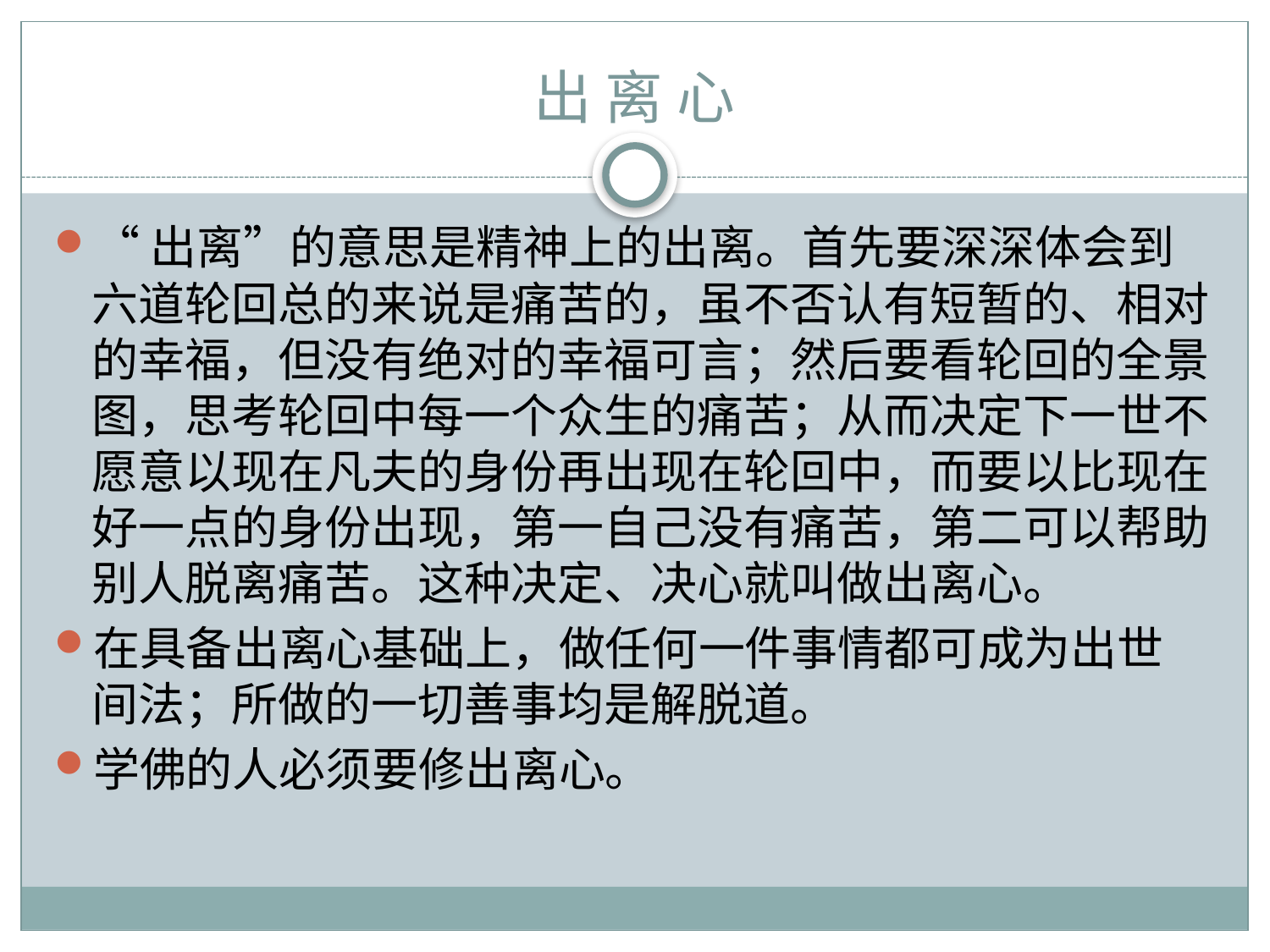

# 出 离 心
“出离”的意思是精神上的出离。首先要深深体会到六道轮回总的来说是痛苦的，虽不否认有短暂的、相对的幸福，但没有绝对的幸福可言；然后要看轮回的全景图，思考轮回中每一个众生的痛苦；从而决定下一世不愿意以现在凡夫的身份再出现在轮回中，而要以比现在好一点的身份出现，第一自己没有痛苦，第二可以帮助别人脱离痛苦。这种决定、决心就叫做出离心。
在具备出离心基础上，做任何一件事情都可成为出世间法；所做的一切善事均是解脱道。
学佛的人必须要修出离心。